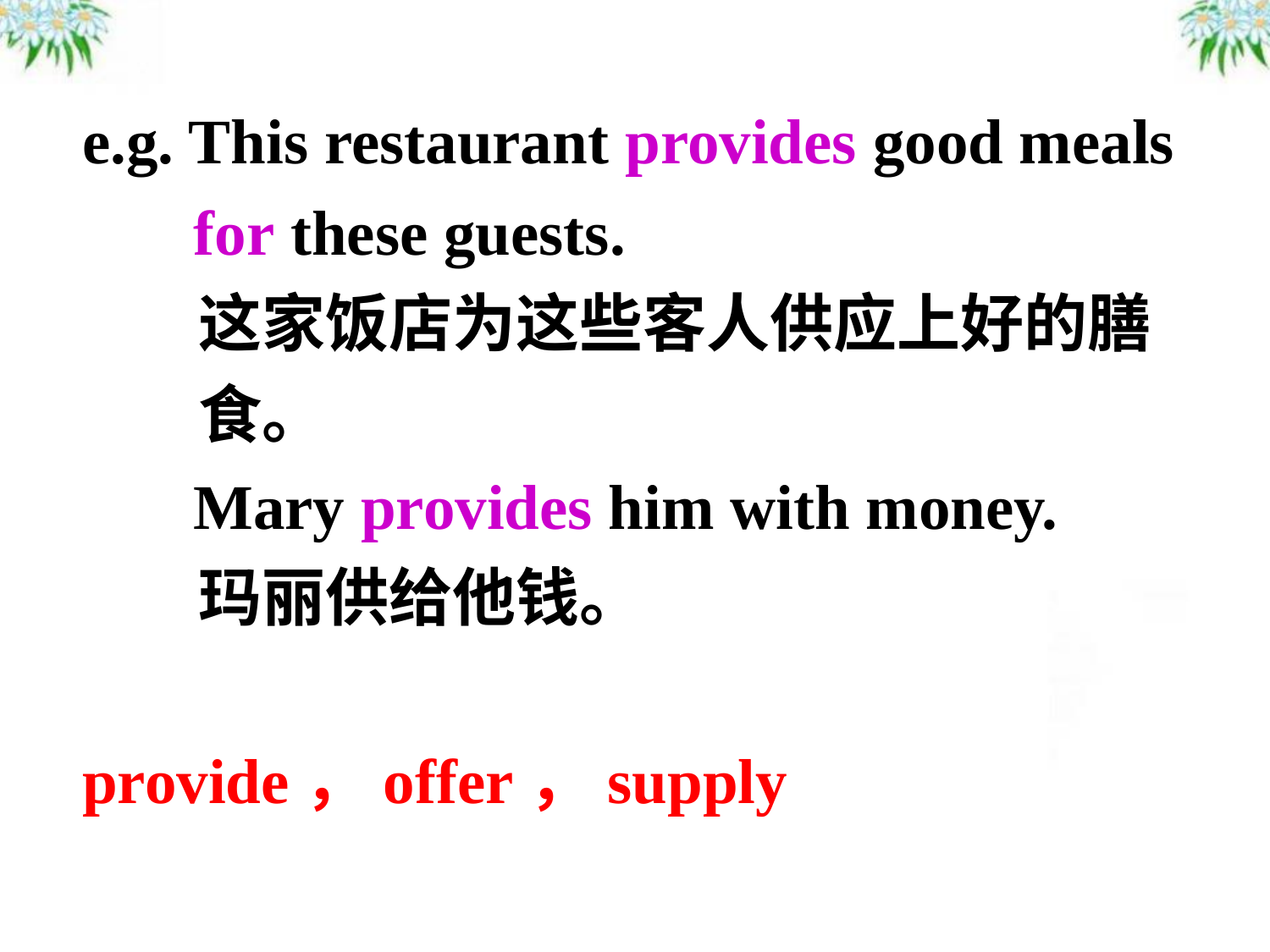

e.g. This restaurant provides good meals
       for these guests.
       这家饭店为这些客人供应上好的膳
       食。
       Mary provides him with money.
       玛丽供给他钱。

provide，offer，supply